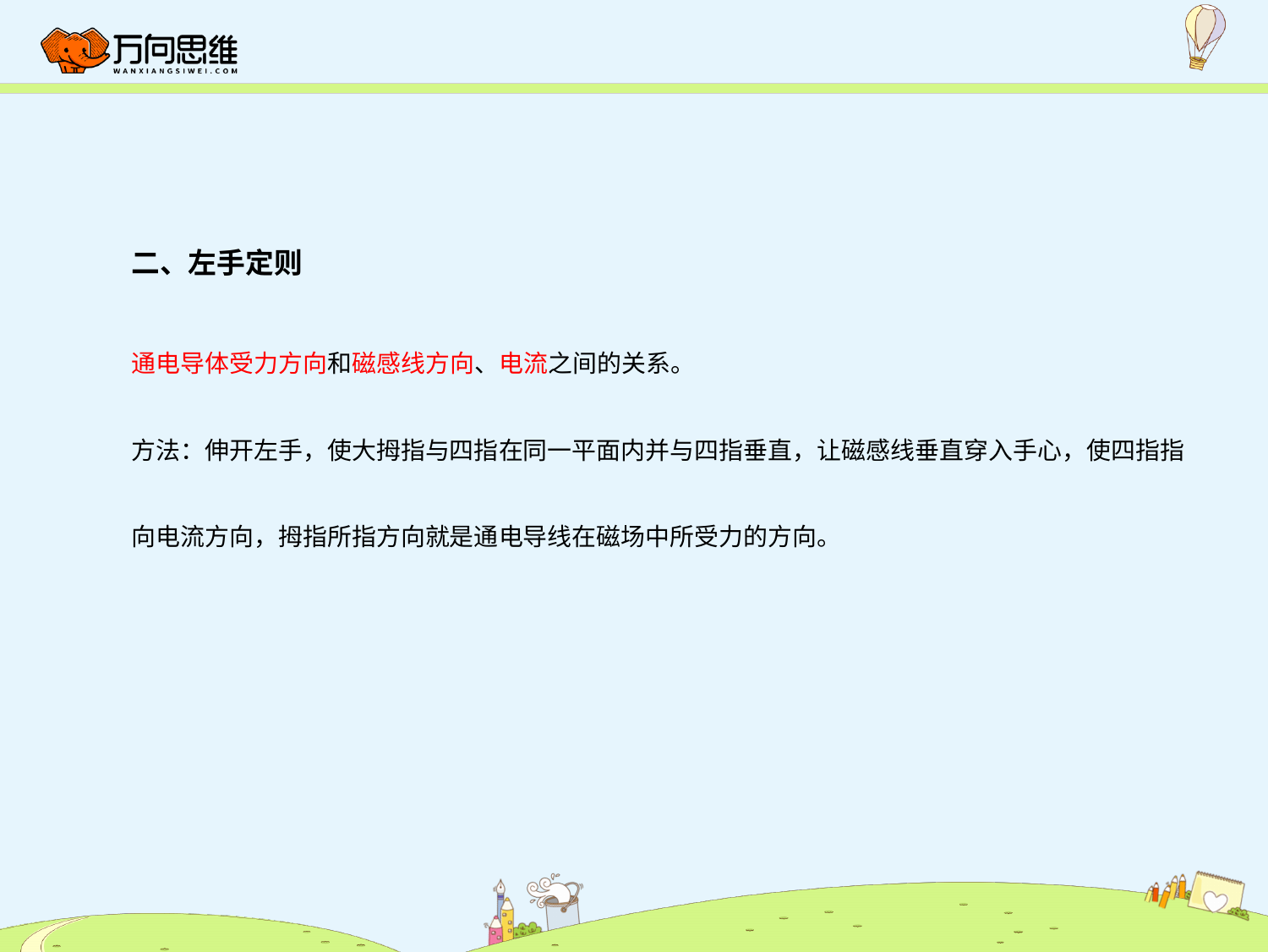

二、左手定则
通电导体受力方向和磁感线方向、电流之间的关系。
方法：伸开左手，使大拇指与四指在同一平面内并与四指垂直，让磁感线垂直穿入手心，使四指指向电流方向，拇指所指方向就是通电导线在磁场中所受力的方向。